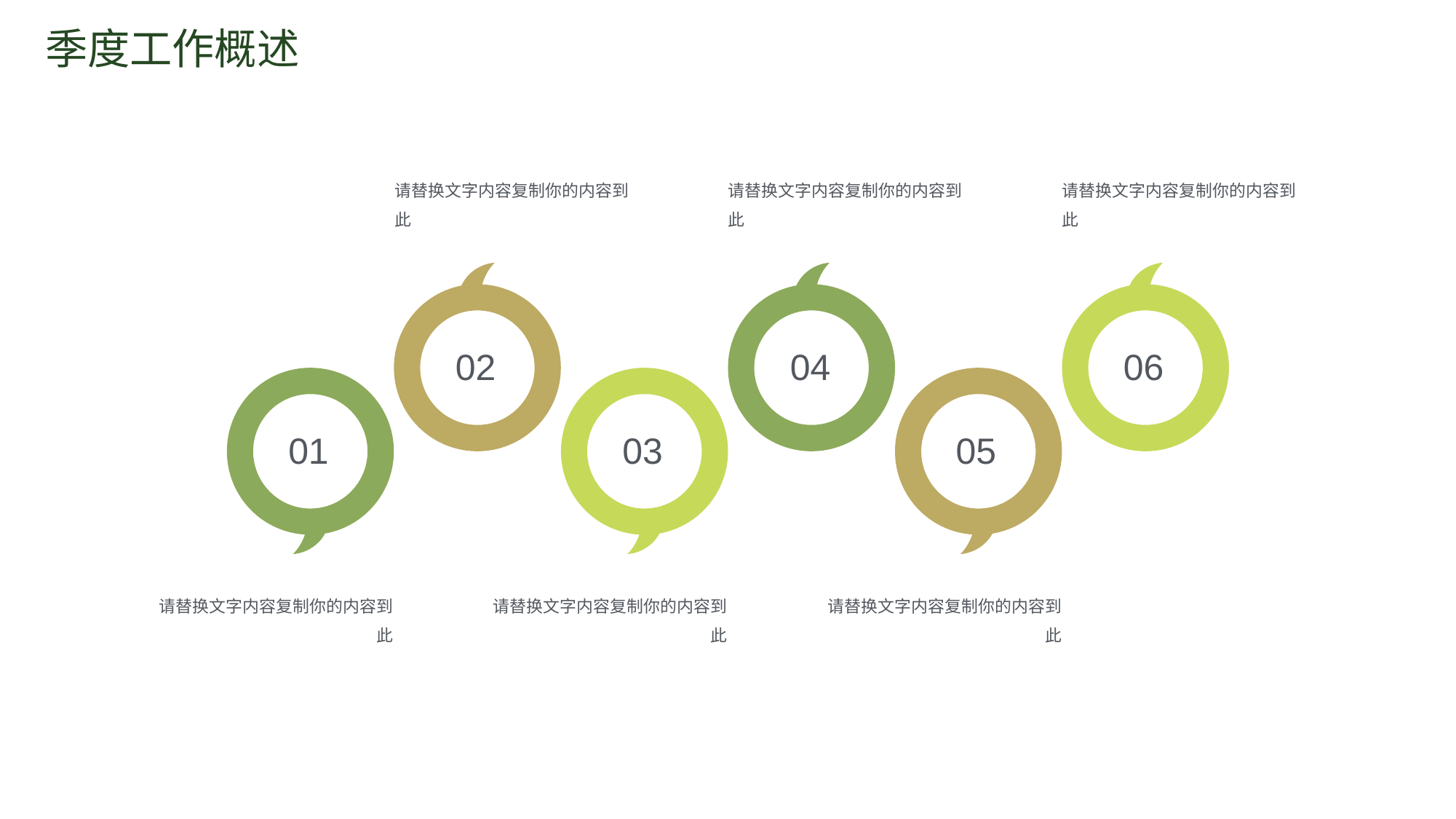

请替换文字内容复制你的内容到此

02
请替换文字内容复制你的内容到此

04
05
请替换文字内容复制你的内容到此

06

01
请替换文字内容复制你的内容到此

03
请替换文字内容复制你的内容到此

请替换文字内容复制你的内容到此